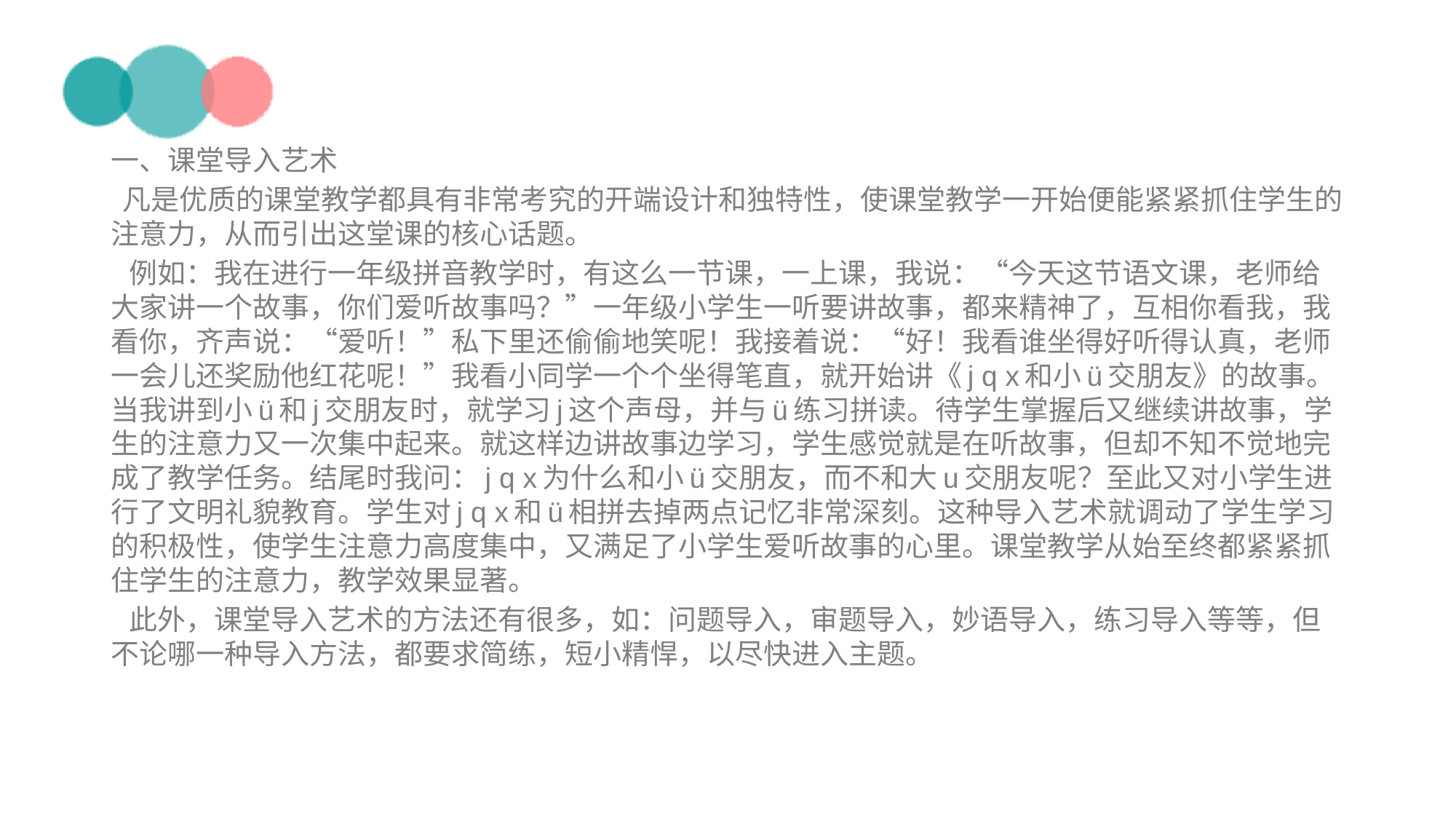

一、课堂导入艺术
 凡是优质的课堂教学都具有非常考究的开端设计和独特性，使课堂教学一开始便能紧紧抓住学生的注意力，从而引出这堂课的核心话题。
  例如：我在进行一年级拼音教学时，有这么一节课，一上课，我说：“今天这节语文课，老师给大家讲一个故事，你们爱听故事吗？”一年级小学生一听要讲故事，都来精神了，互相你看我，我看你，齐声说：“爱听！”私下里还偷偷地笑呢！我接着说：“好！我看谁坐得好听得认真，老师一会儿还奖励他红花呢！”我看小同学一个个坐得笔直，就开始讲《j q x和小ü交朋友》的故事。当我讲到小ü和j交朋友时，就学习j这个声母，并与ü练习拼读。待学生掌握后又继续讲故事，学生的注意力又一次集中起来。就这样边讲故事边学习，学生感觉就是在听故事，但却不知不觉地完成了教学任务。结尾时我问：j q x为什么和小ü交朋友，而不和大u交朋友呢？至此又对小学生进行了文明礼貌教育。学生对j q x和ü相拼去掉两点记忆非常深刻。这种导入艺术就调动了学生学习的积极性，使学生注意力高度集中，又满足了小学生爱听故事的心里。课堂教学从始至终都紧紧抓住学生的注意力，教学效果显著。
  此外，课堂导入艺术的方法还有很多，如：问题导入，审题导入，妙语导入，练习导入等等，但不论哪一种导入方法，都要求简练，短小精悍，以尽快进入主题。